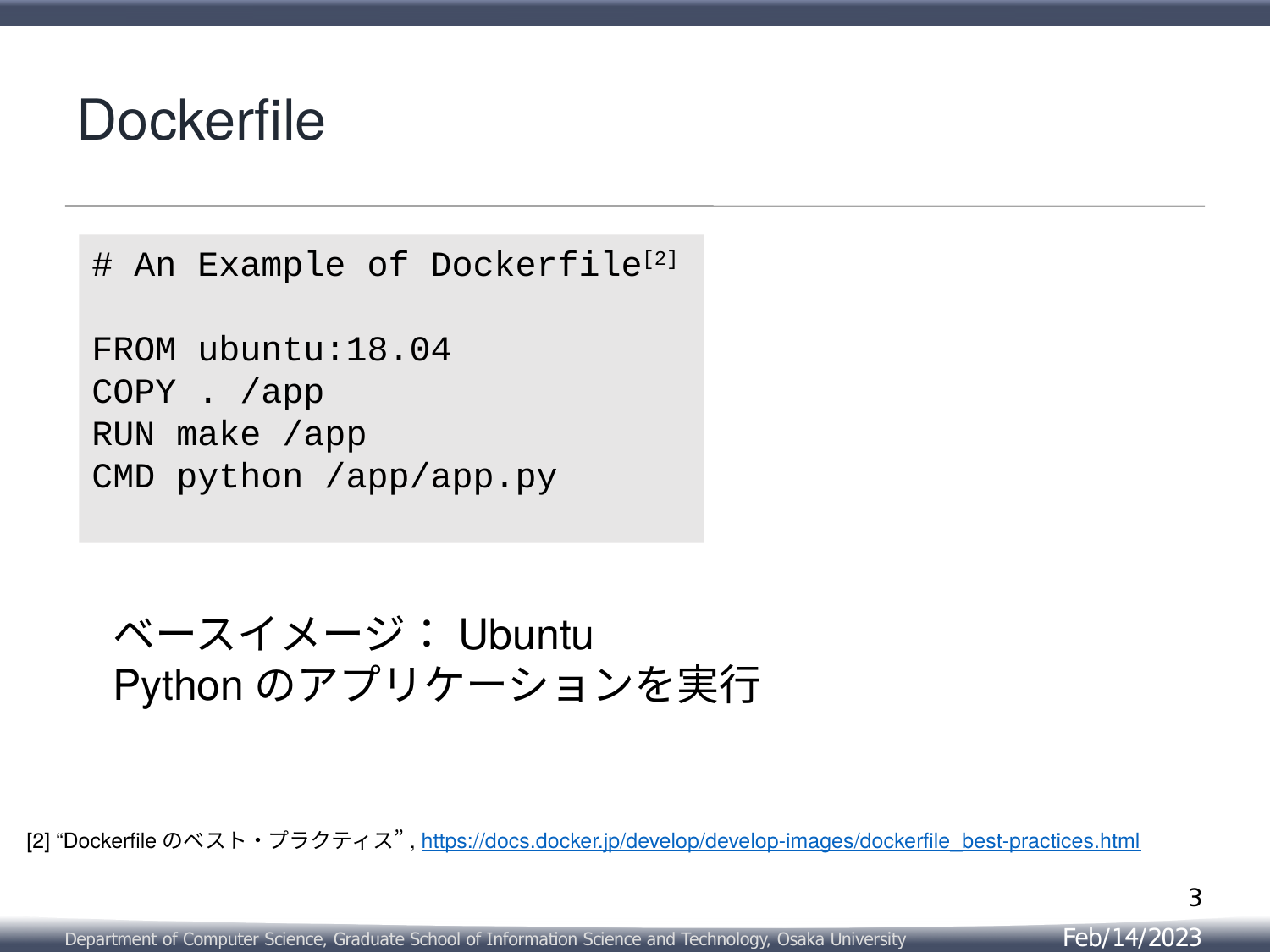

# Dockerfile
# An Example of Dockerfile[2]

FROM ubuntu:18.04
COPY . /app
RUN make /app
CMD python /app/app.py

ベースイメージ：Ubuntu
Pythonのアプリケーションを実行
[2] “Dockerfileのベスト・プラクティス”, https://docs.docker.jp/develop/develop-images/dockerfile_best-practices.html
3
Feb/14/2023